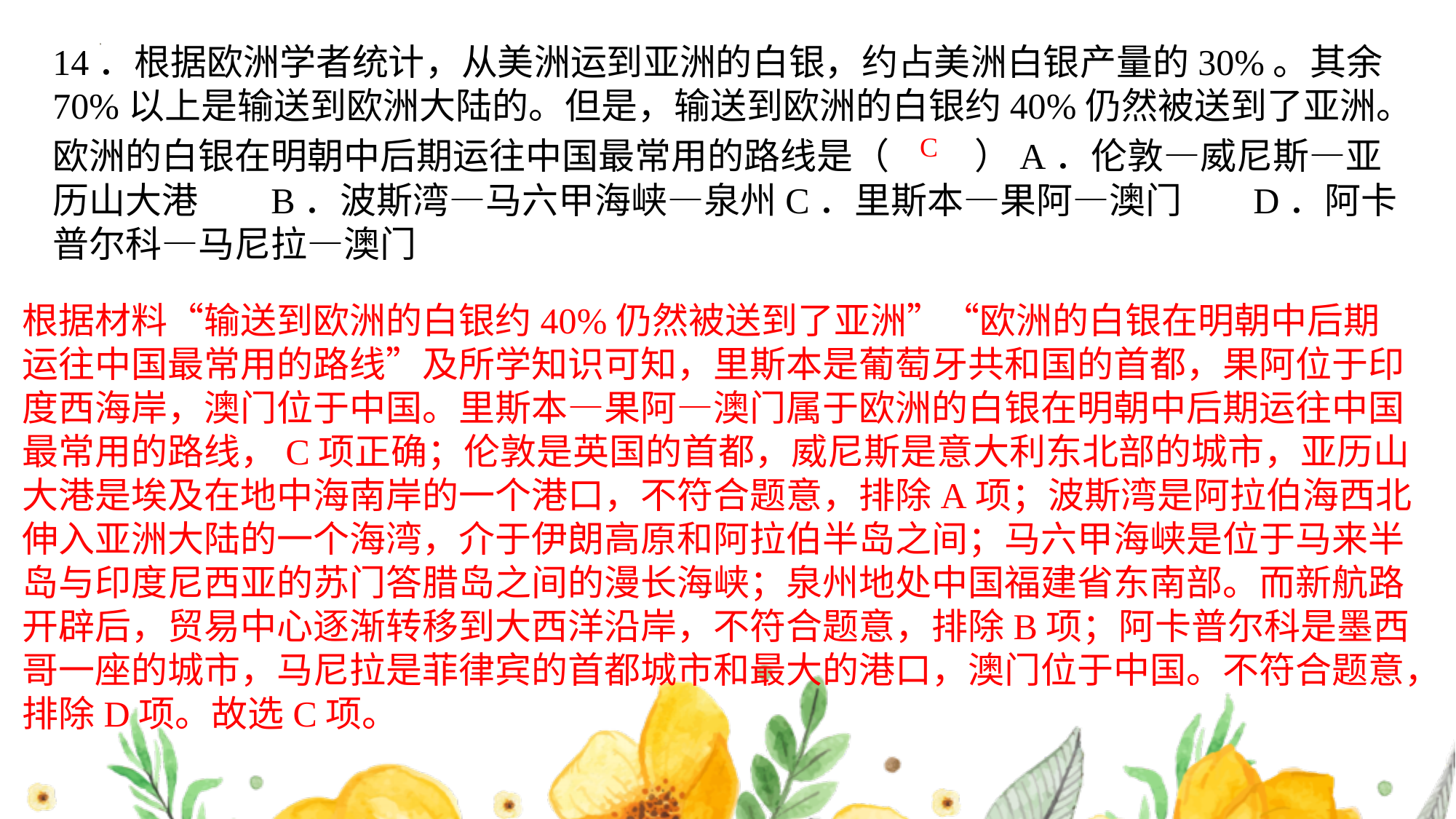

14．根据欧洲学者统计，从美洲运到亚洲的白银，约占美洲白银产量的30%。其余70%以上是输送到欧洲大陆的。但是，输送到欧洲的白银约40%仍然被送到了亚洲。欧洲的白银在明朝中后期运往中国最常用的路线是（         ）A．伦敦—威尼斯—亚历山大港	B．波斯湾—马六甲海峡—泉州C．里斯本—果阿—澳门	D．阿卡普尔科—马尼拉—澳门

C
根据材料“输送到欧洲的白银约40%仍然被送到了亚洲”“欧洲的白银在明朝中后期运往中国最常用的路线”及所学知识可知，里斯本是葡萄牙共和国的首都，果阿位于印度西海岸，澳门位于中国。里斯本—果阿—澳门属于欧洲的白银在明朝中后期运往中国最常用的路线，C项正确；伦敦是英国的首都，威尼斯是意大利东北部的城市，亚历山大港是埃及在地中海南岸的一个港口，不符合题意，排除A项；波斯湾是阿拉伯海西北伸入亚洲大陆的一个海湾，介于伊朗高原和阿拉伯半岛之间；马六甲海峡是位于马来半岛与印度尼西亚的苏门答腊岛之间的漫长海峡；泉州地处中国福建省东南部。而新航路开辟后，贸易中心逐渐转移到大西洋沿岸，不符合题意，排除B项；阿卡普尔科是墨西哥一座的城市，马尼拉是菲律宾的首都城市和最大的港口，澳门位于中国。不符合题意，排除D项。故选C项。